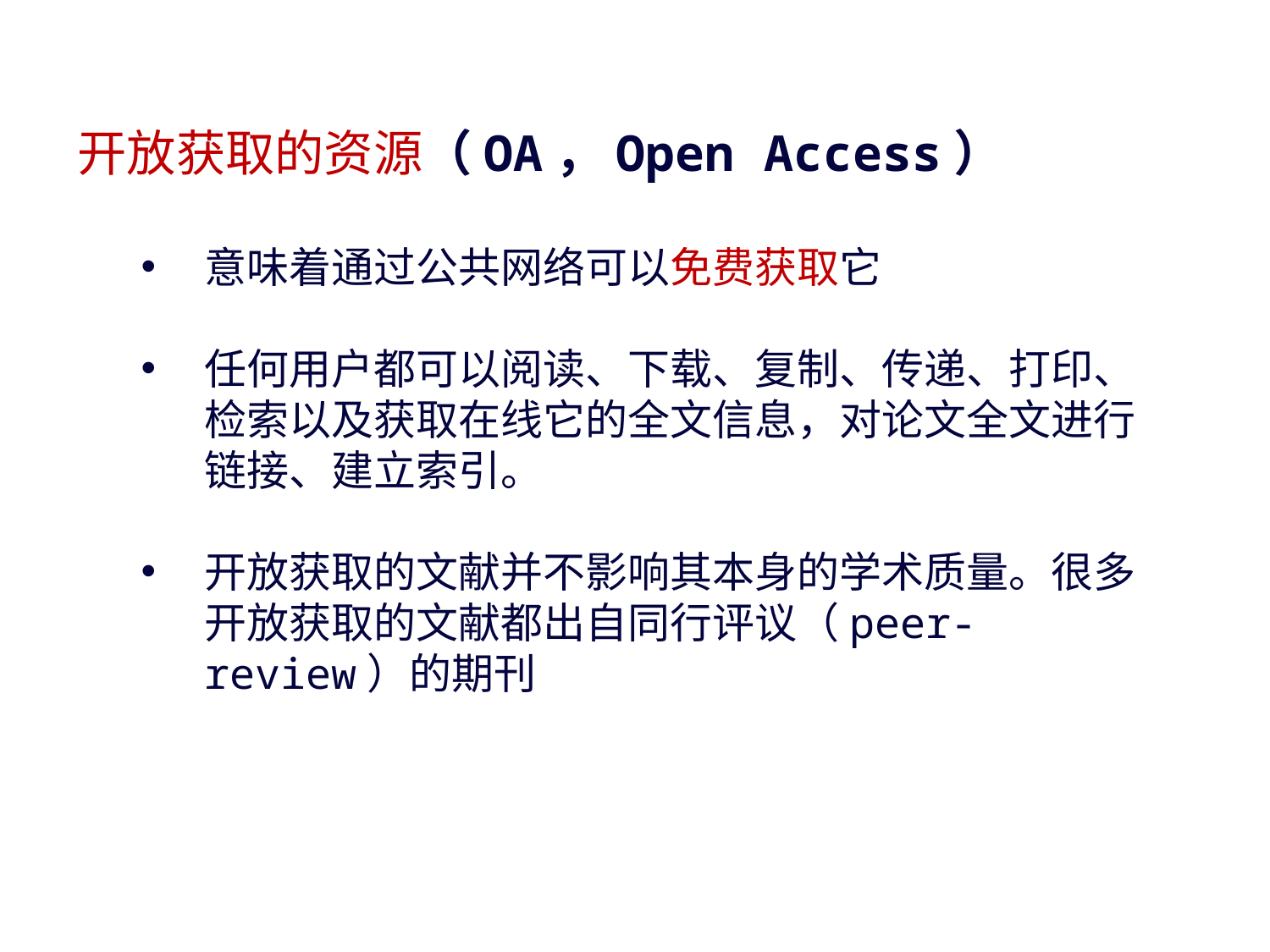

开放获取的资源（OA，Open Access）

意味着通过公共网络可以免费获取它

任何用户都可以阅读、下载、复制、传递、打印、检索以及获取在线它的全文信息，对论文全文进行链接、建立索引。

开放获取的文献并不影响其本身的学术质量。很多开放获取的文献都出自同行评议（peer-review）的期刊